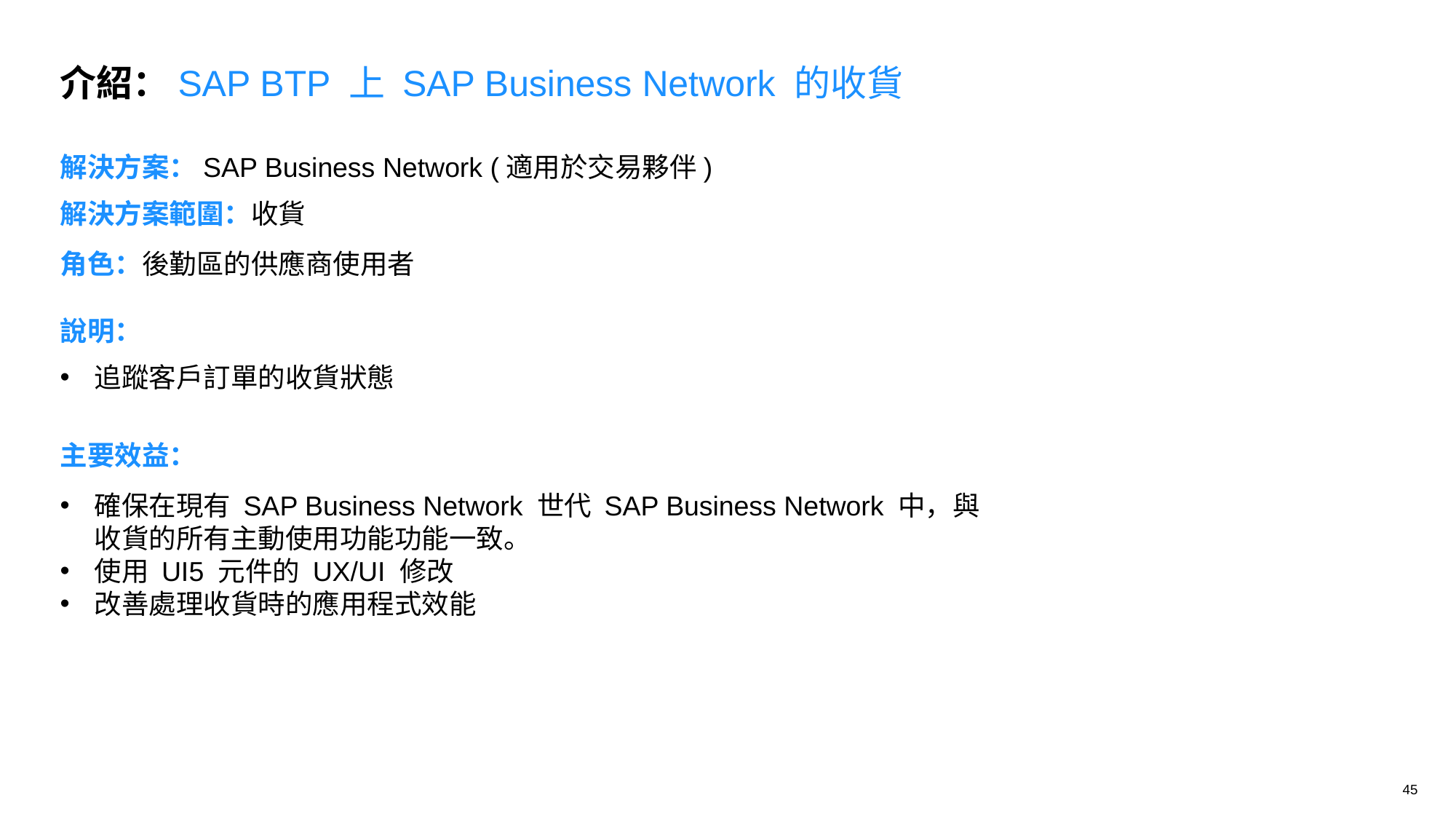

介紹：SAP BTP 上 SAP Business Network 的收貨
解決方案：SAP Business Network (適用於交易夥伴)
# 解決方案範圍：收貨
角色：後勤區的供應商使用者
說明：
追蹤客戶訂單的收貨狀態
主要效益：
確保在現有 SAP Business Network 世代 SAP Business Network 中，與收貨的所有主動使用功能功能一致。
使用 UI5 元件的 UX/UI 修改
改善處理收貨時的應用程式效能